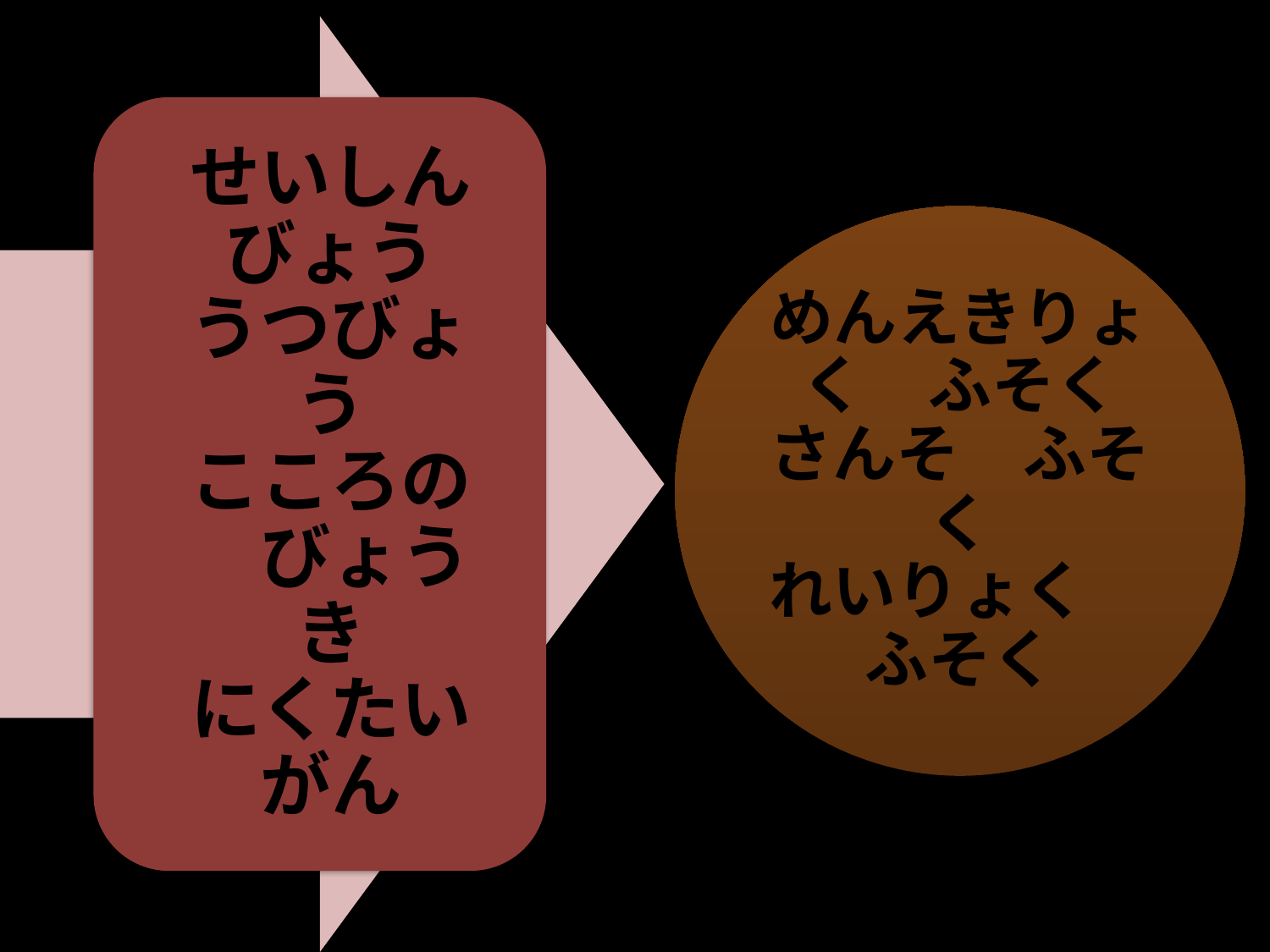

せいしんびょう
うつびょう
こころの　びょうき
にくたい
がん
めんえきりょく　ふそく
さんそ　ふそく
れいりょく
ふそく